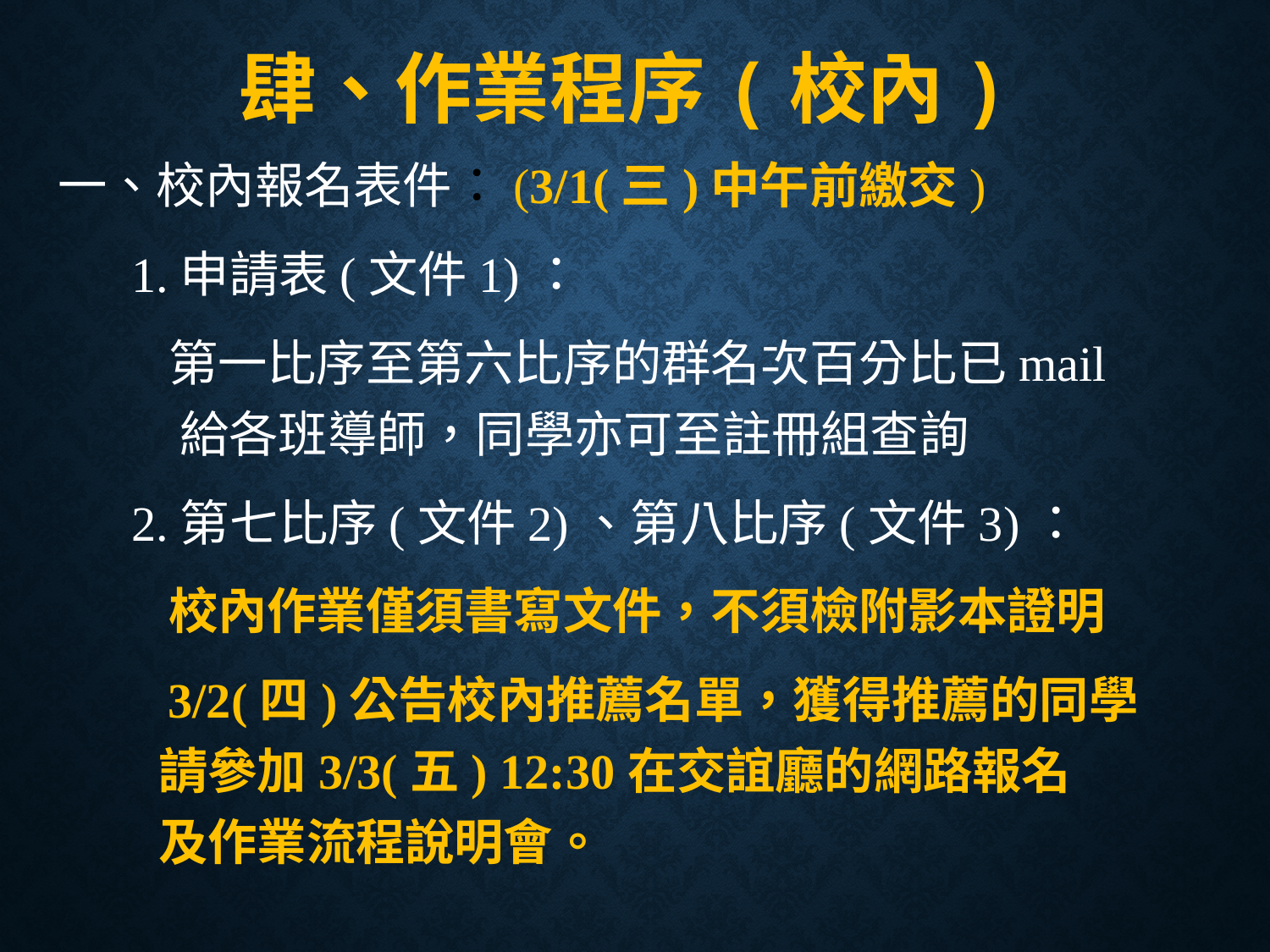

# 肆、作業程序(校內)
一、校內報名表件：(3/1(三)中午前繳交)
      1.申請表(文件1)：
         第一比序至第六比序的群名次百分比已mail
         給各班導師，同學亦可至註冊組查詢
      2.第七比序(文件2)、第八比序(文件3)：
         校內作業僅須書寫文件，不須檢附影本證明
         3/2(四)公告校內推薦名單，獲得推薦的同學
         請參加3/3(五) 12:30在交誼廳的網路報名
         及作業流程說明會。